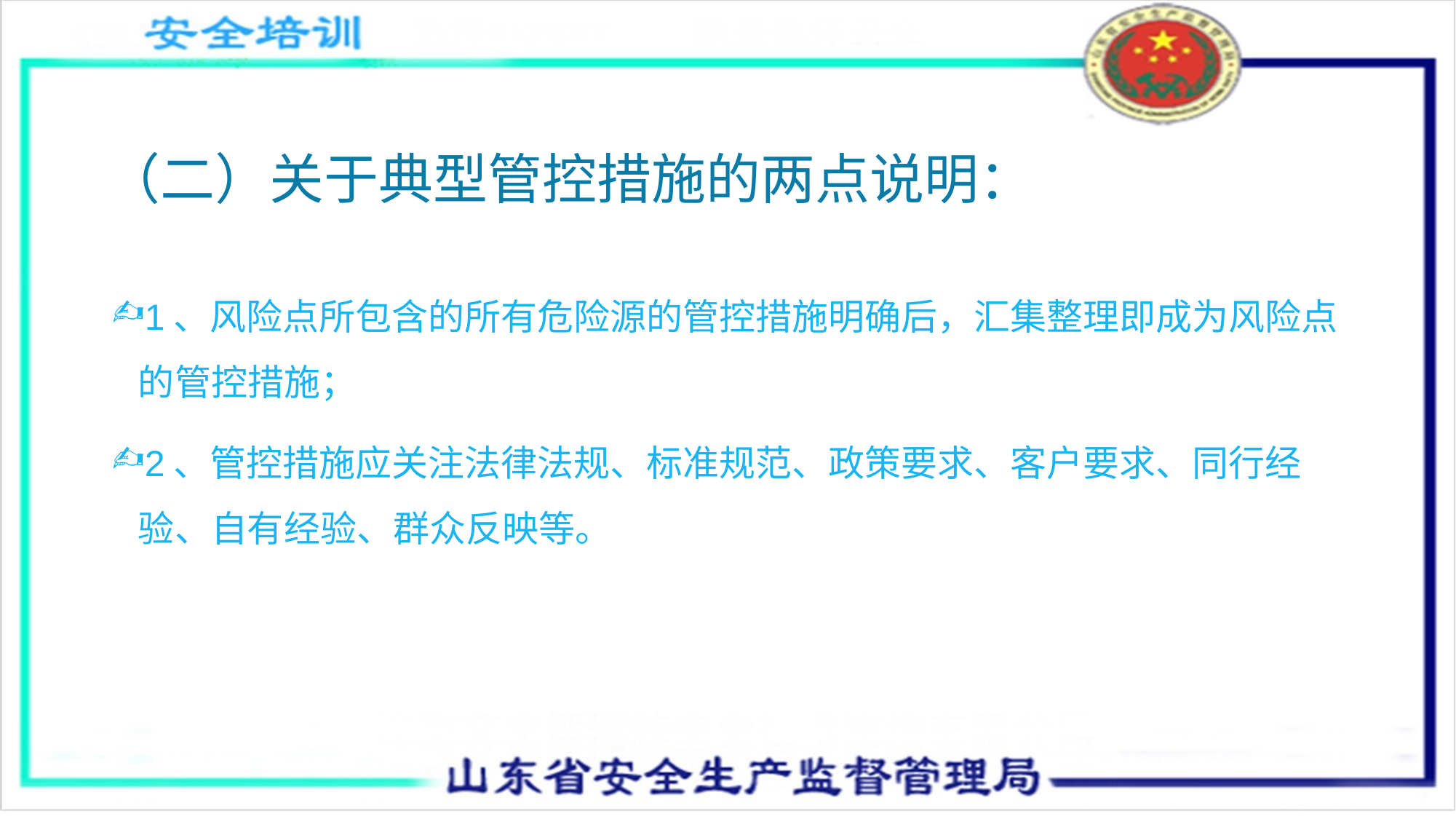

# （二）关于典型管控措施的两点说明：
1、风险点所包含的所有危险源的管控措施明确后，汇集整理即成为风险点的管控措施；
2、管控措施应关注法律法规、标准规范、政策要求、客户要求、同行经验、自有经验、群众反映等。